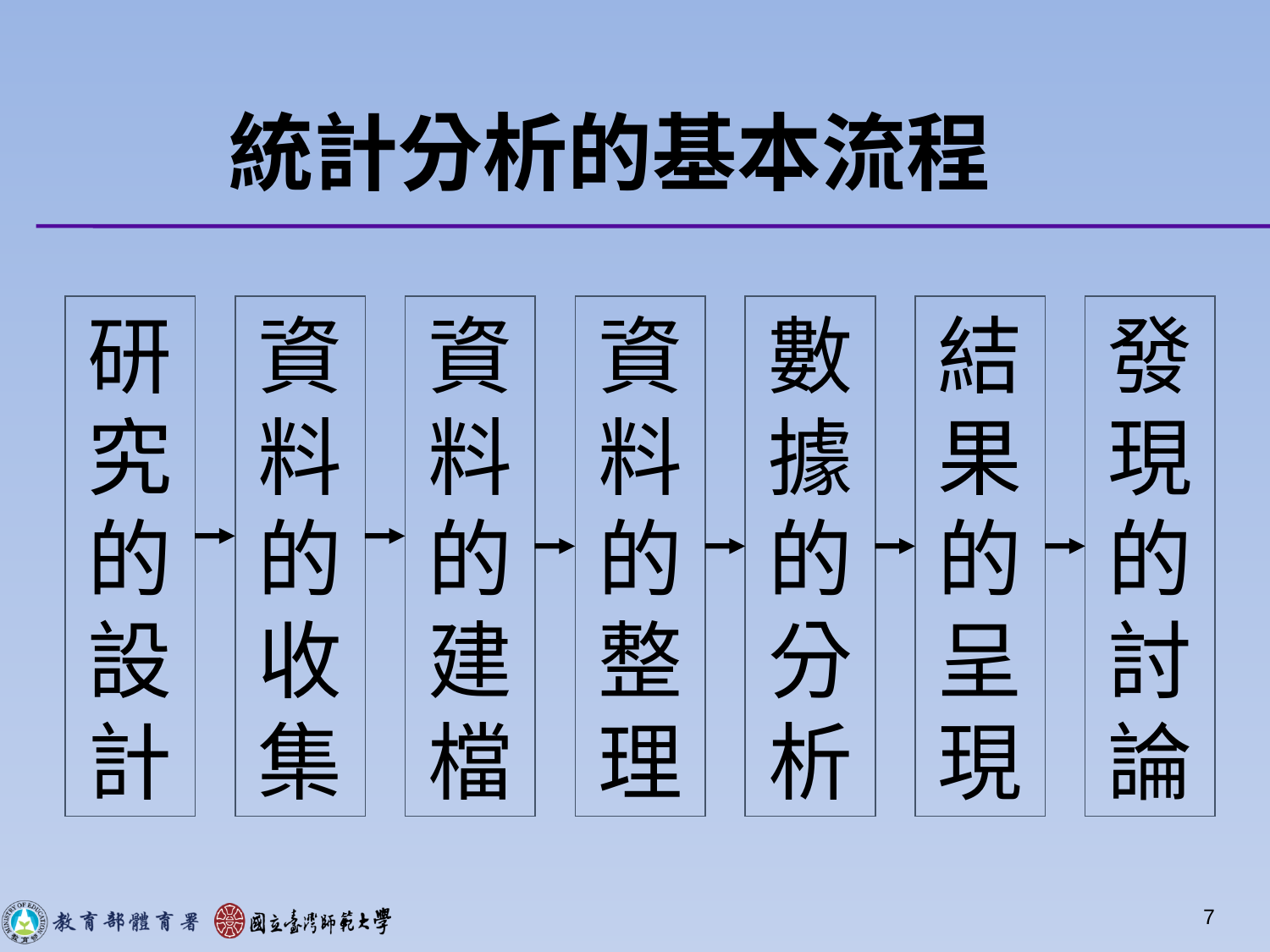

# 統計分析的基本流程

研究的設計
資料的收集
資料的建檔
資料的整理
數據的分析
結果的呈現
發現的討論

7